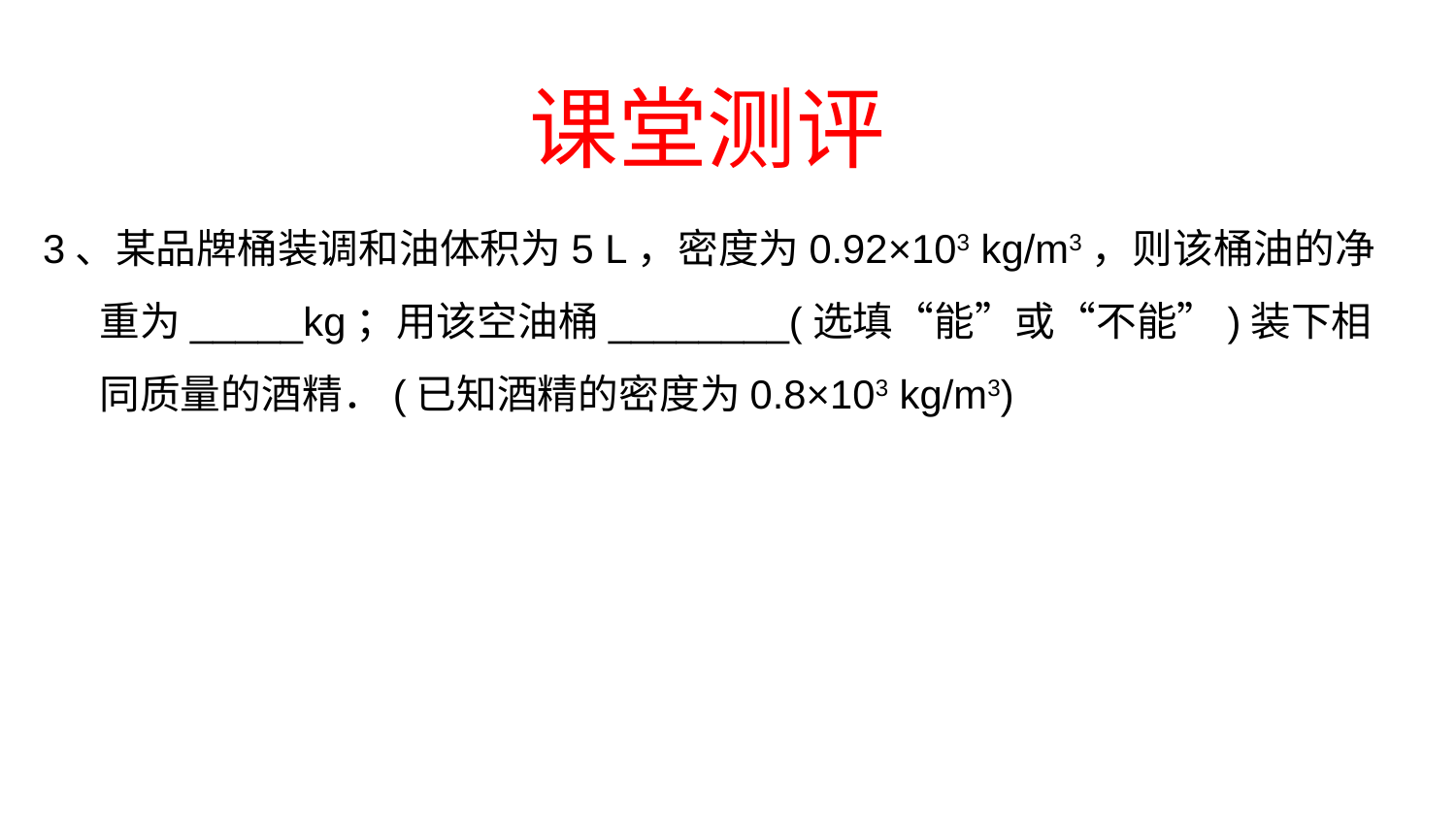

课堂测评
3、某品牌桶装调和油体积为5 L，密度为0.92×103 kg/m3，则该桶油的净重为_____kg；用该空油桶________(选填“能”或“不能”)装下相同质量的酒精．(已知酒精的密度为0.8×103 kg/m3)